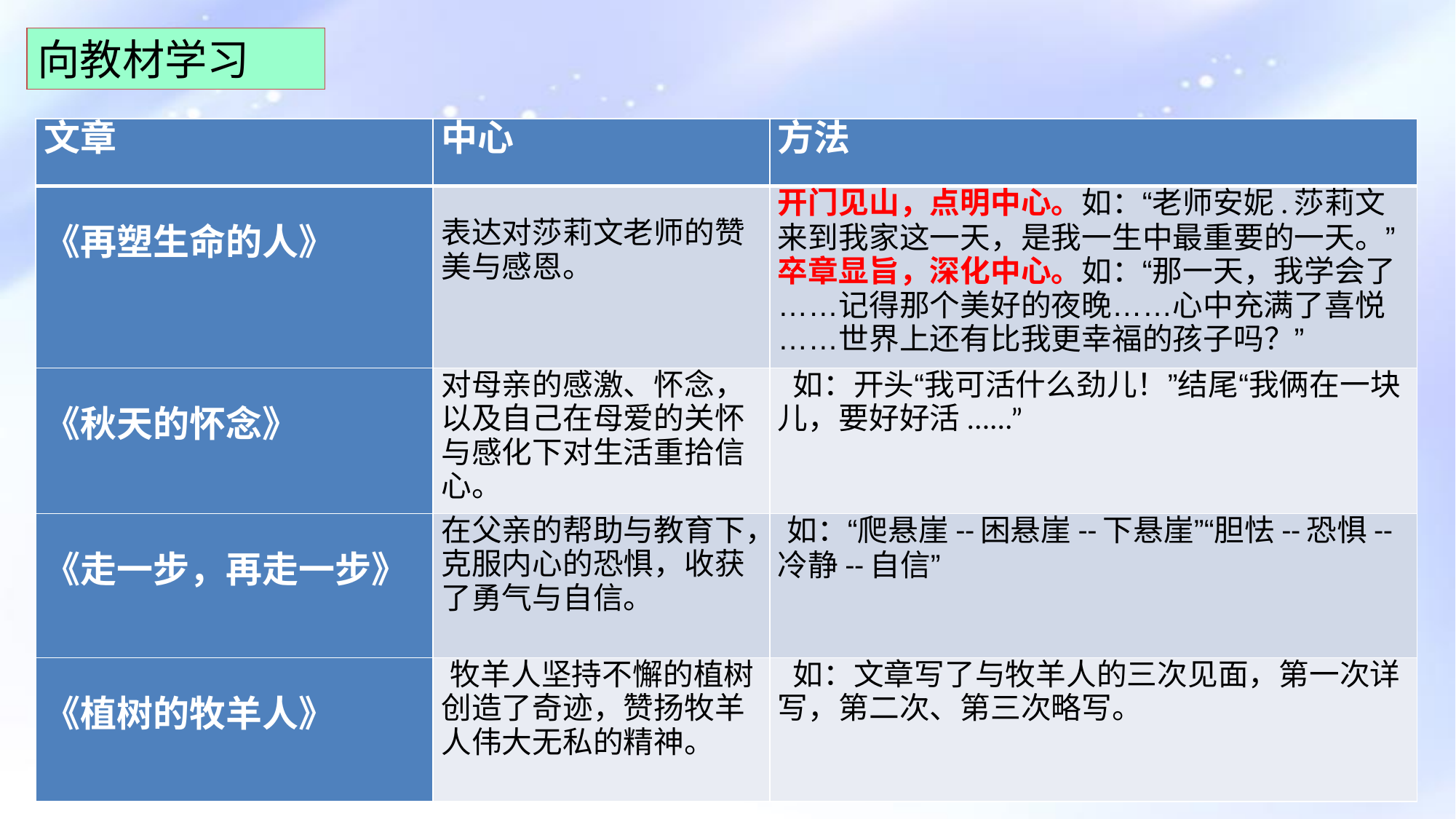

向教材学习
| 文章 | 中心 | 方法 |
| --- | --- | --- |
| 《再塑生命的人》 | 表达对莎莉文老师的赞美与感恩。 | 开门见山，点明中心。如：“老师安妮.莎莉文来到我家这一天，是我一生中最重要的一天。” 卒章显旨，深化中心。如：“那一天，我学会了……记得那个美好的夜晚……心中充满了喜悦……世界上还有比我更幸福的孩子吗？” |
| 《秋天的怀念》 | 对母亲的感激、怀念，以及自己在母爱的关怀与感化下对生活重拾信心。 | 如：开头“我可活什么劲儿！”结尾“我俩在一块儿，要好好活......” |
| 《走一步，再走一步》 | 在父亲的帮助与教育下，克服内心的恐惧，收获了勇气与自信。 | 如：“爬悬崖--困悬崖--下悬崖”“胆怯--恐惧--冷静--自信” |
| 《植树的牧羊人》 | 牧羊人坚持不懈的植树创造了奇迹，赞扬牧羊人伟大无私的精神。 | 如：文章写了与牧羊人的三次见面，第一次详写，第二次、第三次略写。 |